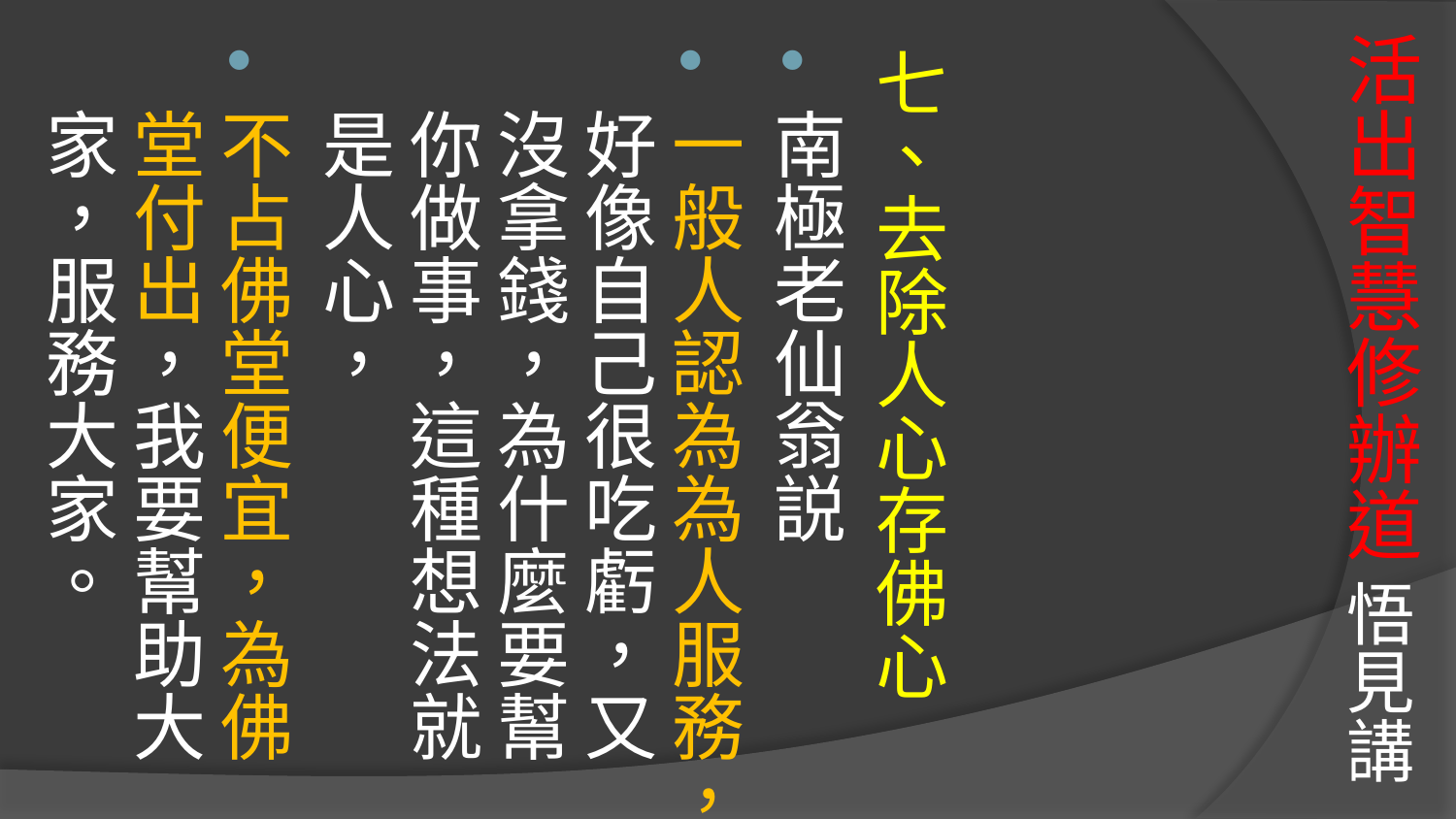

# 活出智慧修辦道 悟見講
七、去除人心存佛心
南極老仙翁説
一般人認為為人服務，好像自己很吃虧，又沒拿錢，為什麼要幫你做事，這種想法就是人心，
不占佛堂便宜，為佛堂付出，我要幫助大家，服務大家。